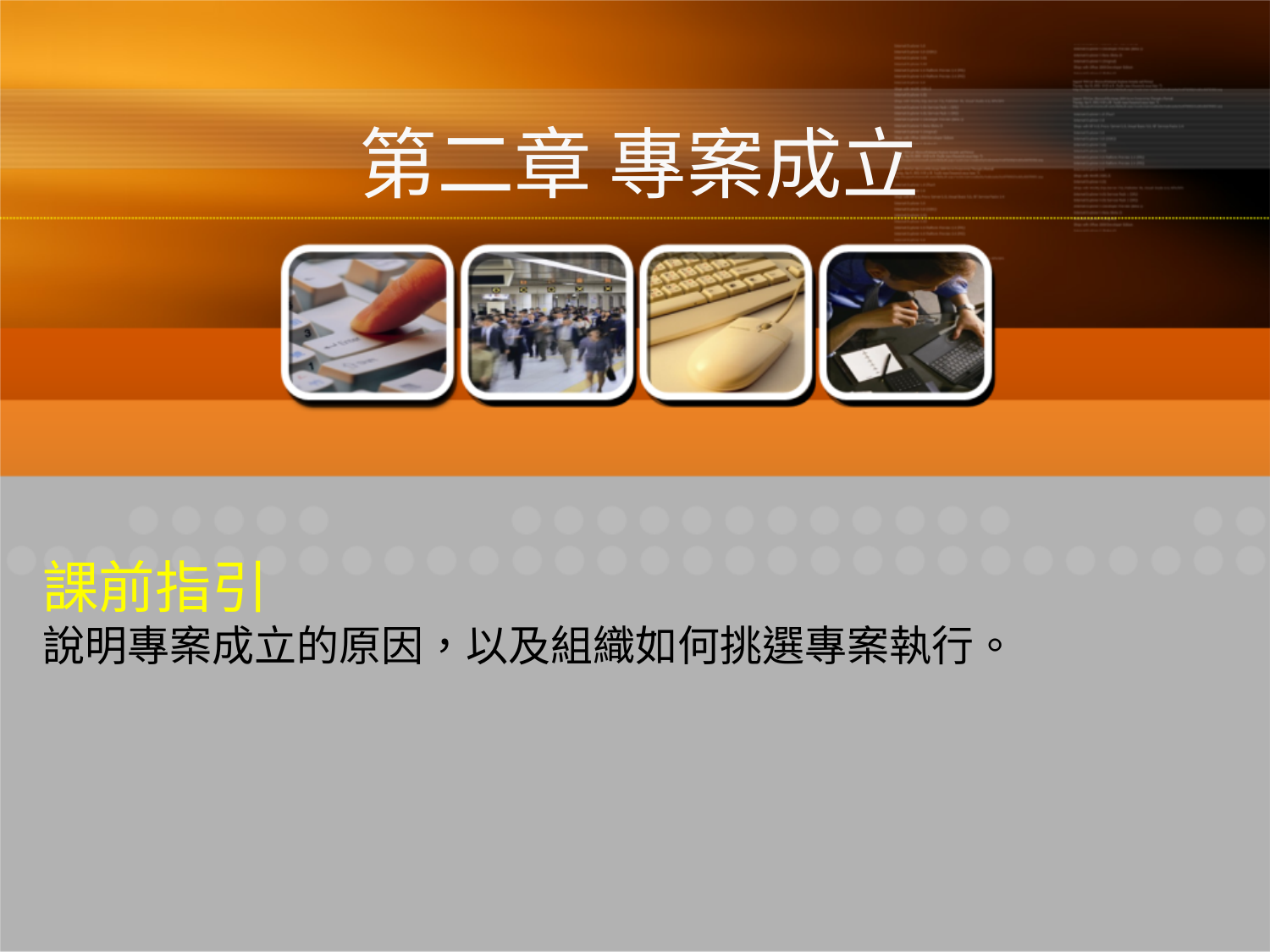

第二章 專案成立
課前指引
說明專案成立的原因，以及組織如何挑選專案執行。